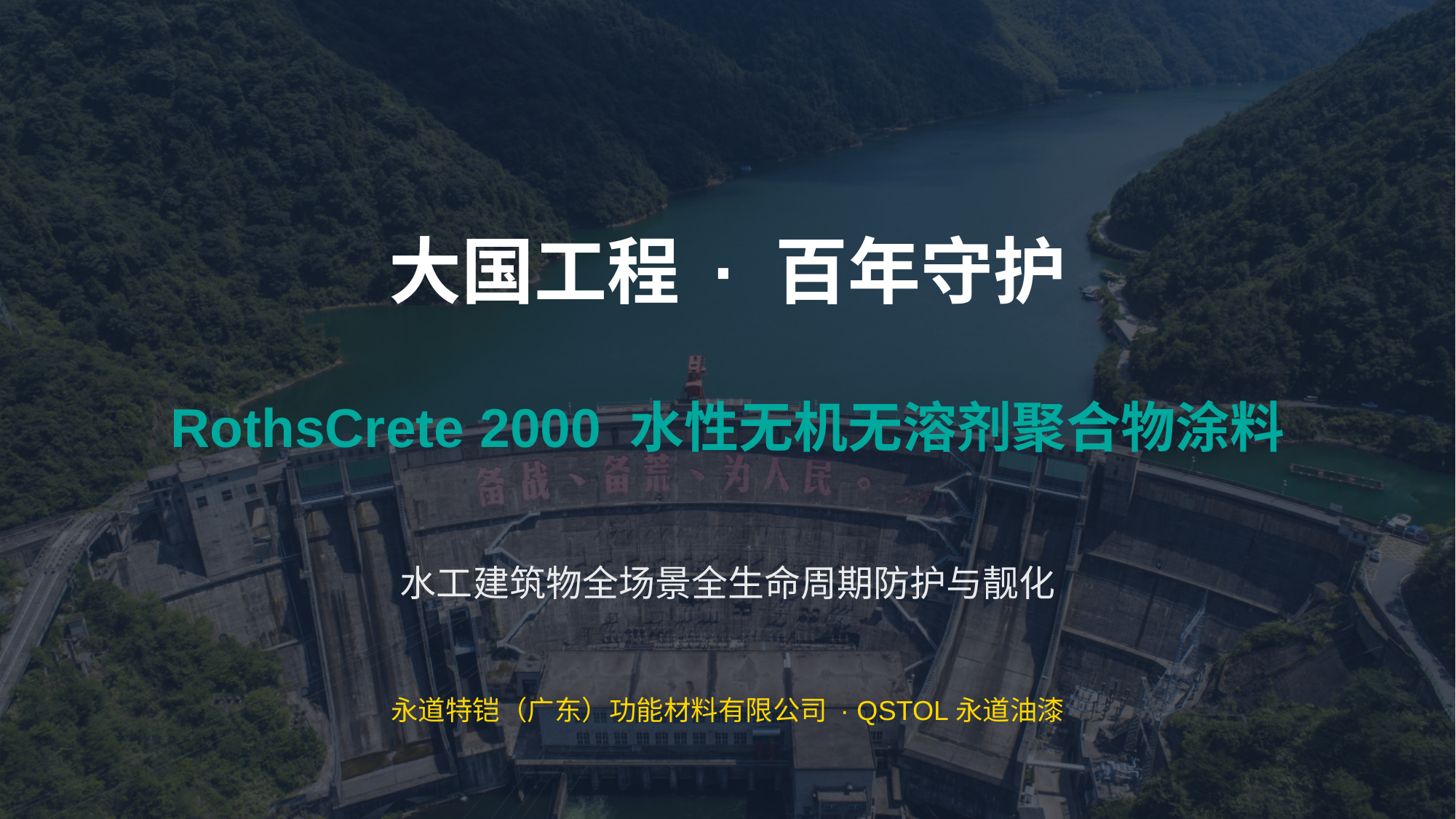

大国工程 · 百年守护
RothsCrete 2000 水性无机无溶剂聚合物涂料
水工建筑物全场景全生命周期防护与靓化
永道特铠（广东）功能材料有限公司 · QSTOL永道油漆